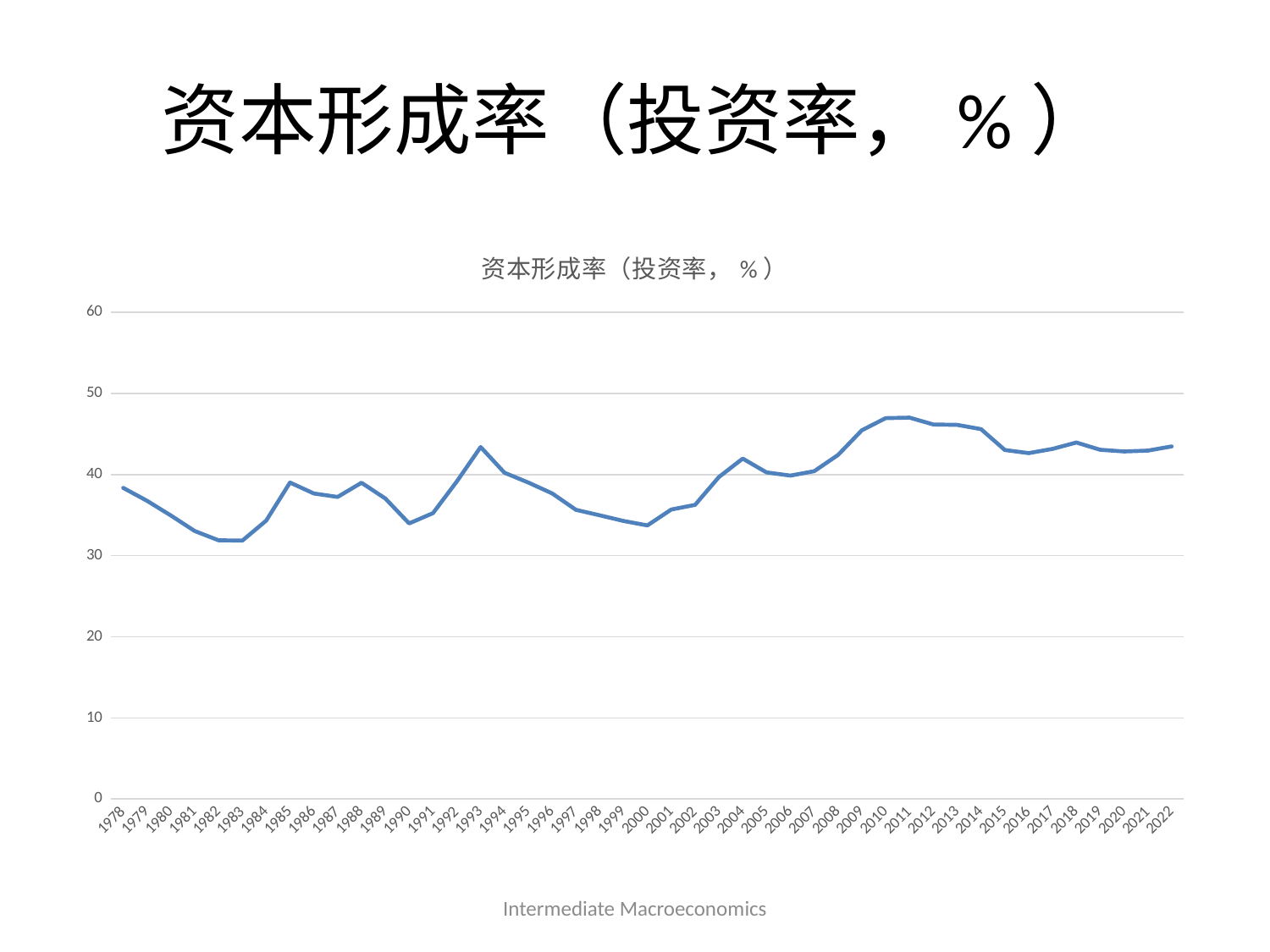

# 资本形成率（投资率，%）

### Chart: 资本形成率（投资率，%）

| Category | 资本形成率(投资率) |
|---|---|
| 28855 | 38.36674389569911 |
| 29220 | 36.77339816710346 |
| 29586 | 34.963875764254404 |
| 29951 | 33.044065137015124 |
| 30316 | 31.903109276447267 |
| 30681 | 31.855466872300653 |
| 31047 | 34.32354897206554 |
| 31412 | 39.024935410805455 |
| 31777 | 37.67573821850741 |
| 32142 | 37.249208680533755 |
| 32508 | 39.00106341172548 |
| 32873 | 37.056081658752476 |
| 33238 | 33.984289816592835 |
| 33603 | 35.24992898010872 |
| 33969 | 39.149908488974376 |
| 34334 | 43.40146753628591 |
| 34699 | 40.23818906137219 |
| 35064 | 39.02190459091197 |
| 35430 | 37.68453136070234 |
| 35795 | 35.656782690402785 |
| 36160 | 34.979849223962475 |
| 36525 | 34.28737164058887 |
| 36891 | 33.734899465826935 |
| 37256 | 35.69445730063903 |
| 37621 | 36.26987903835834 |
| 37986 | 39.69966888632577 |
| 38352 | 41.972865654295084 |
| 38717 | 40.27334223793002 |
| 39082 | 39.88143340203631 |
| 39447 | 40.42126731561778 |
| 39813 | 42.42544927738507 |
| 40178 | 45.46941068574286 |
| 40543 | 46.96801528181664 |
| 40908 | 47.02935397104712 |
| 41274 | 46.185822451419334 |
| 41639 | 46.135868936200254 |
| 42004 | 45.612401695513014 |
| 42369 | 43.032687495640474 |
| 42735 | 42.65506775556067 |
| 43100 | 43.171717490366 |
| 43465 | 43.96117803772953 |
| 43830 | 43.06804447928317 |
| 44196 | 42.85668444882732 |
| 44561 | 42.96062164707491 |
| 44926 | 43.47576839164925 |
Intermediate Macroeconomics